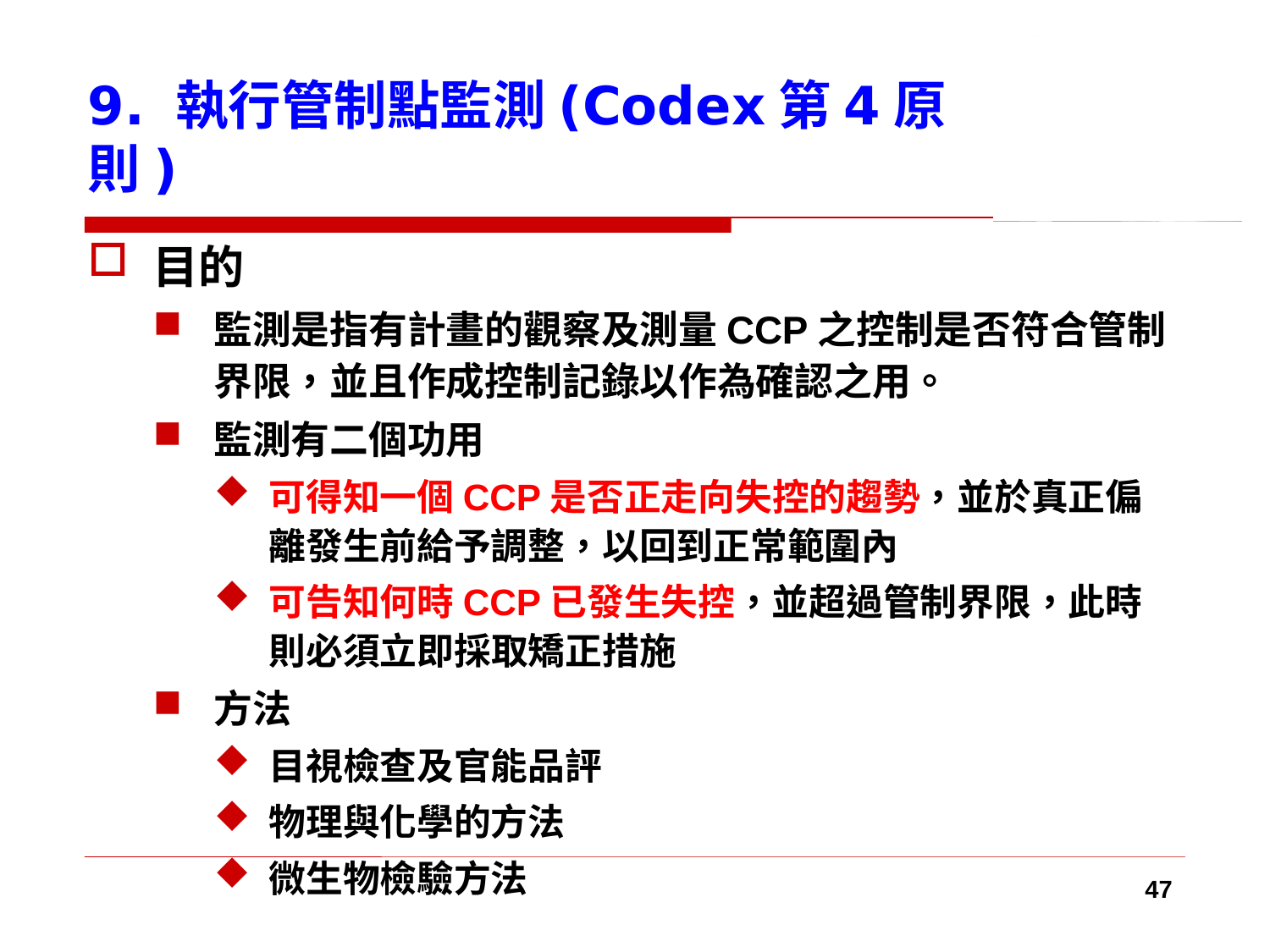

# 9. 執行管制點監測(Codex第4原則)
目的
監測是指有計畫的觀察及測量CCP之控制是否符合管制界限，並且作成控制記錄以作為確認之用。
監測有二個功用
可得知一個CCP是否正走向失控的趨勢，並於真正偏離發生前給予調整，以回到正常範圍內
可告知何時CCP已發生失控，並超過管制界限，此時則必須立即採取矯正措施
方法
目視檢查及官能品評
物理與化學的方法
微生物檢驗方法
47